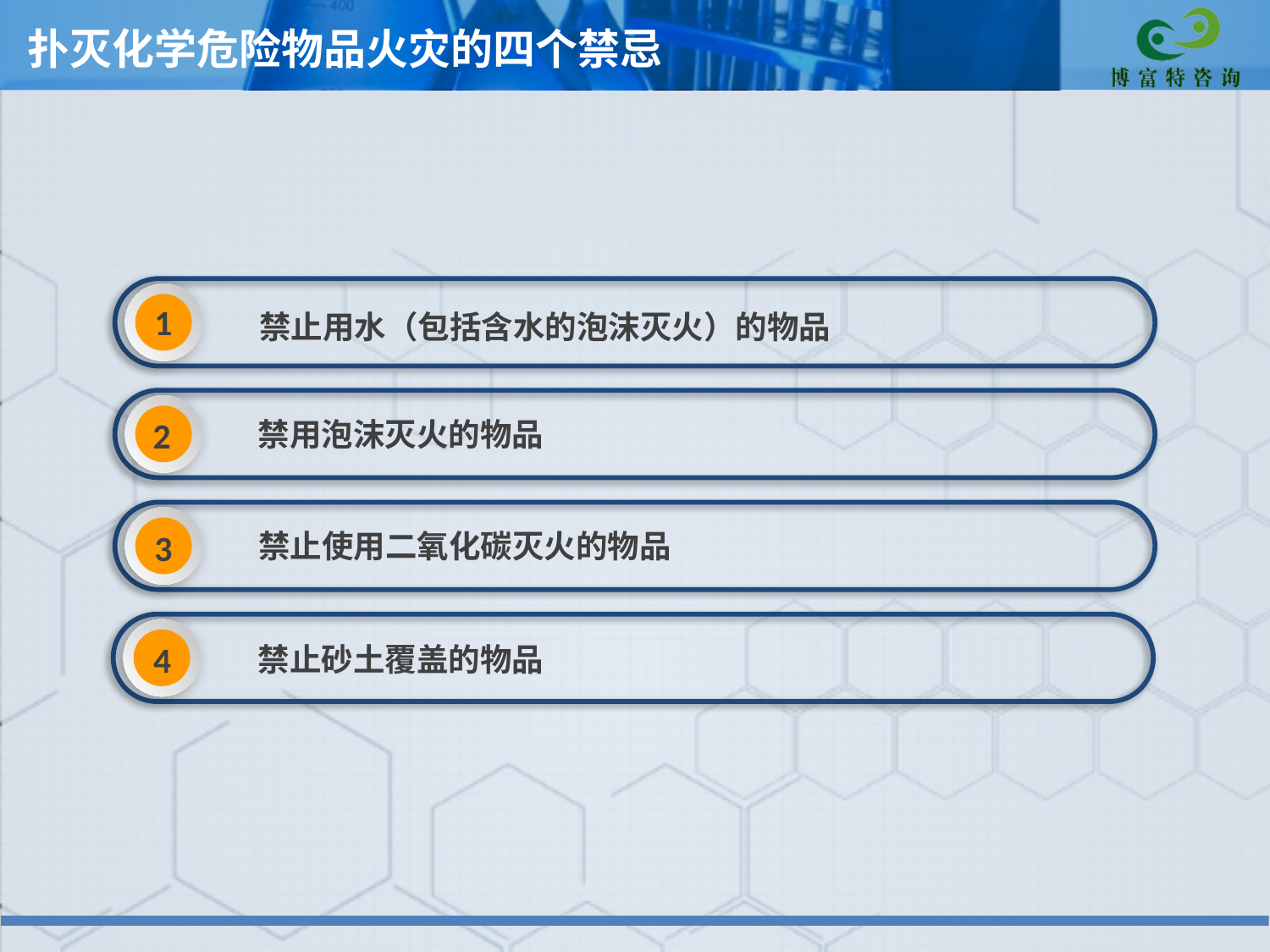

# 扑灭化学危险物品火灾的四个禁忌

1
禁止用水（包括含水的泡沫灭火）的物品

2
禁用泡沫灭火的物品

禁止使用二氧化碳灭火的物品
3

4
禁止砂土覆盖的物品